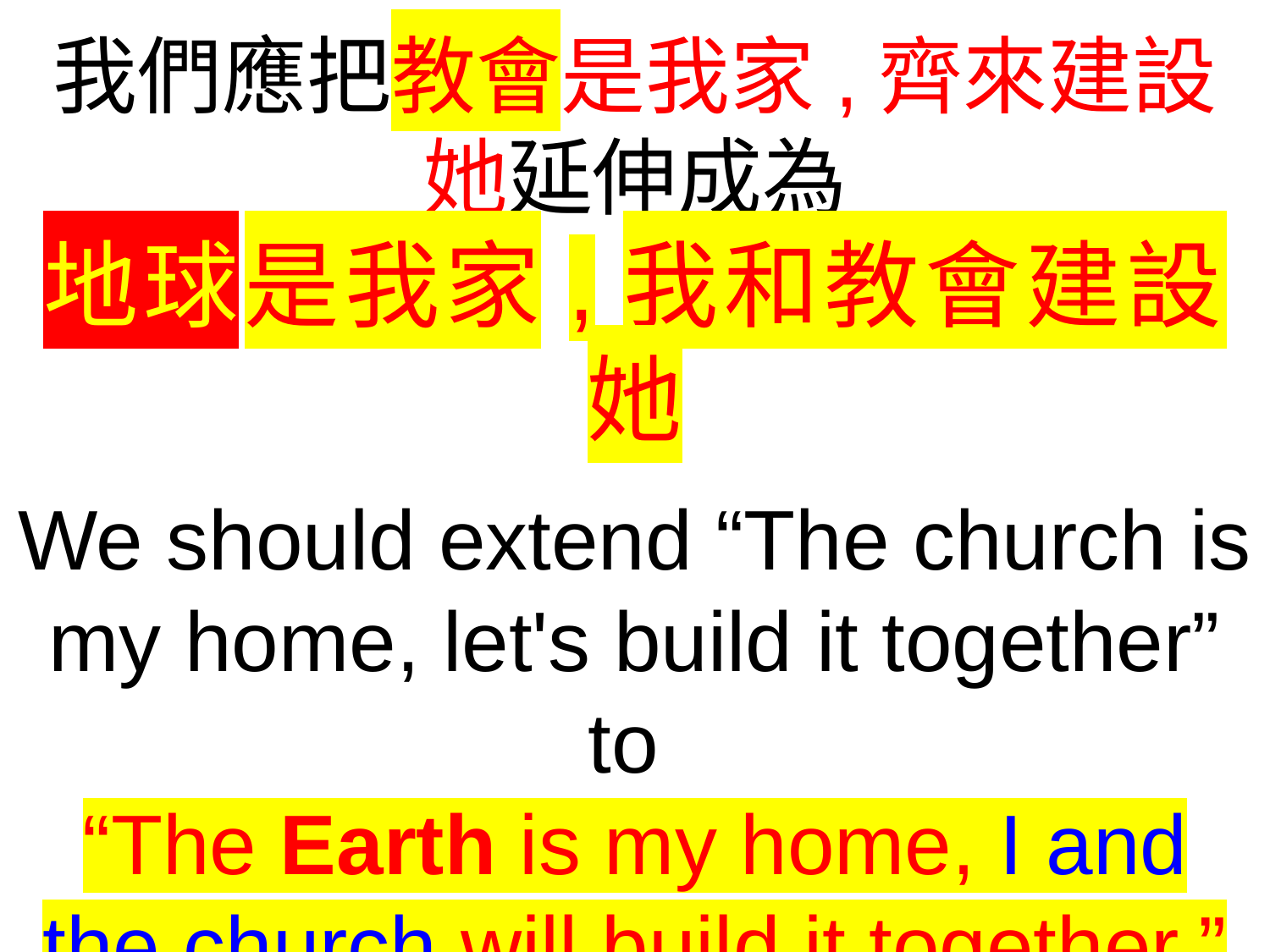

我們應把教會是我家,齊來建設她延伸成為
地球是我家,我和教會建設她
We should extend “The church is my home, let's build it together” to
“The Earth is my home, I and the church will build it together.”